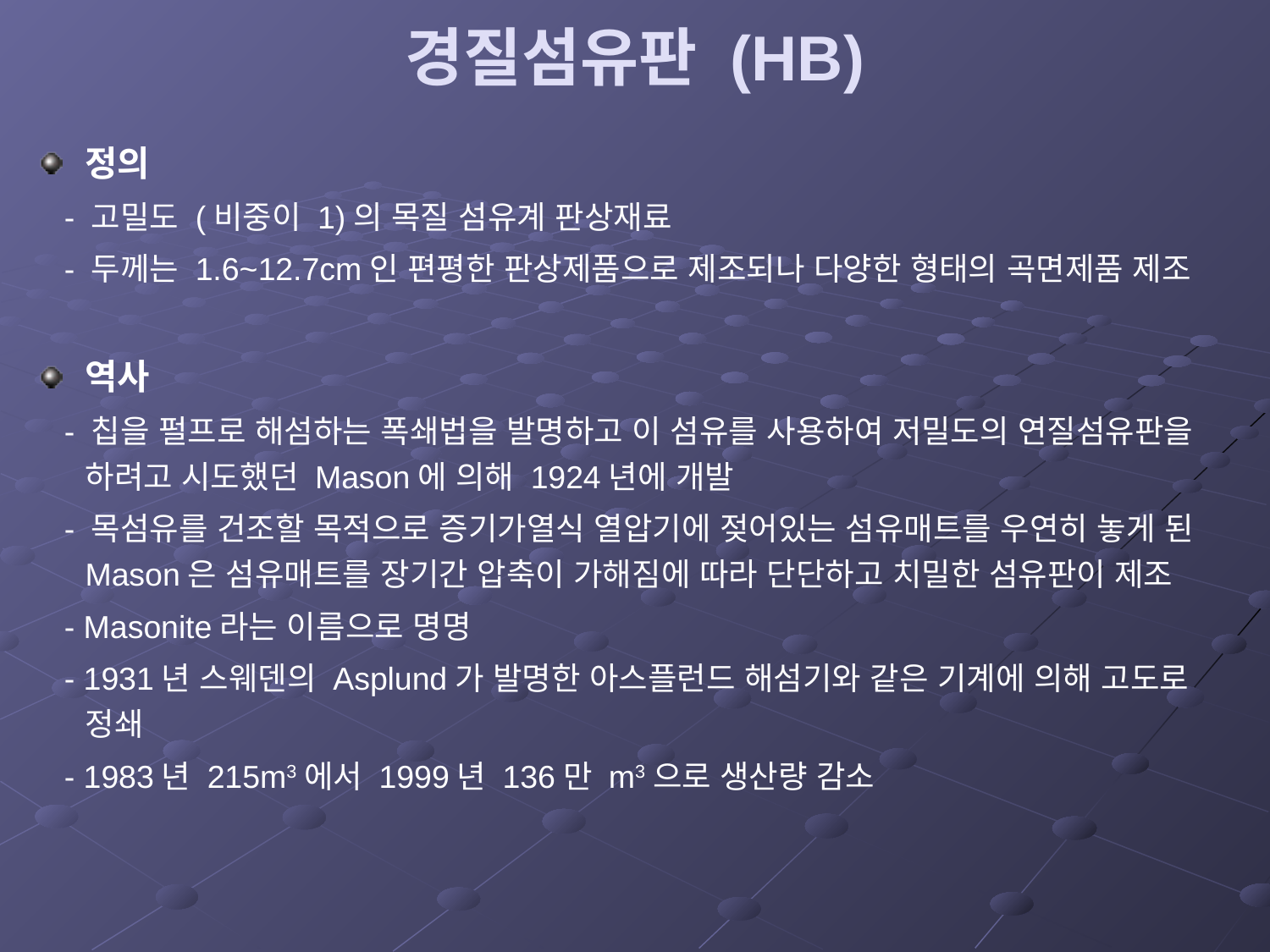

# 경질섬유판 (HB)
정의
   - 고밀도 (비중이 1)의 목질 섬유계 판상재료
   - 두께는 1.6~12.7cm인 편평한 판상제품으로 제조되나 다양한 형태의 곡면제품 제조

역사
   - 칩을 펄프로 해섬하는 폭쇄법을 발명하고 이 섬유를 사용하여 저밀도의 연질섬유판을 하려고 시도했던 Mason에 의해 1924년에 개발
   - 목섬유를 건조할 목적으로 증기가열식 열압기에 젖어있는 섬유매트를 우연히 놓게 된 Mason은 섬유매트를 장기간 압축이 가해짐에 따라 단단하고 치밀한 섬유판이 제조
   - Masonite라는 이름으로 명명
   - 1931년 스웨덴의 Asplund가 발명한 아스플런드 해섬기와 같은 기계에 의해 고도로 정쇄
   - 1983년 215m3에서 1999년 136만 m3으로 생산량 감소